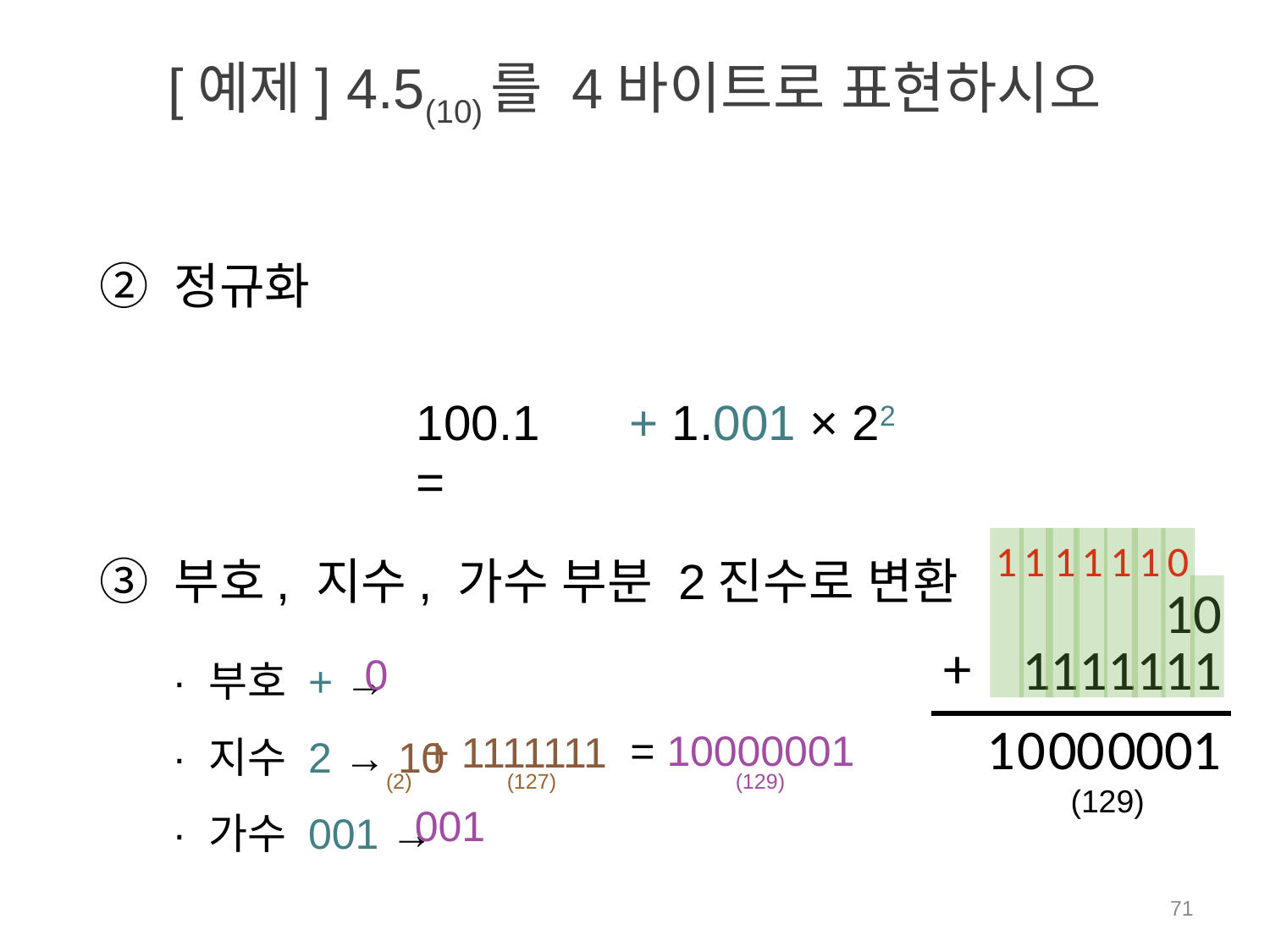

# [예제] 4.5(10)를 4바이트로 표현하시오
② 정규화
+ 1.001 × 22
100.1  =
1

1

1

1

1

1
0

③ 부호, 지수, 가수 부분 2진수로 변환
10

· 부호 + →
· 지수 2 → 10
· 가수 001 →
+
1111111
0
1
0
0
0
0
0
0
1
= 10000001
+ 1111111
(2)
(127)
(129)
(129)
001
71